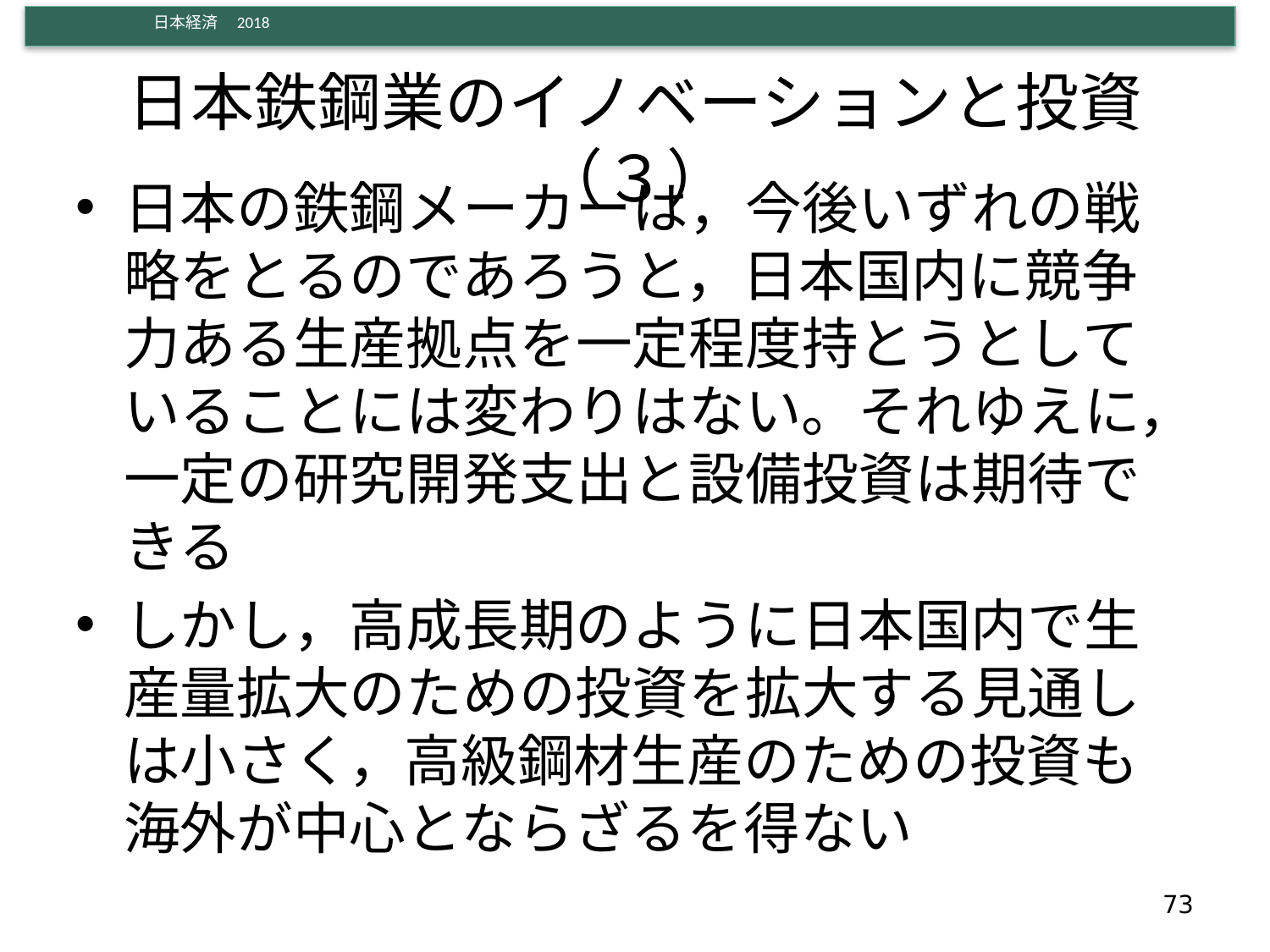

# 日本鉄鋼業のイノベーションと投資（３）
日本の鉄鋼メーカーは，今後いずれの戦略をとるのであろうと，日本国内に競争力ある生産拠点を一定程度持とうとしていることには変わりはない。それゆえに，一定の研究開発支出と設備投資は期待できる
しかし，高成長期のように日本国内で生産量拡大のための投資を拡大する見通しは小さく，高級鋼材生産のための投資も海外が中心とならざるを得ない

73